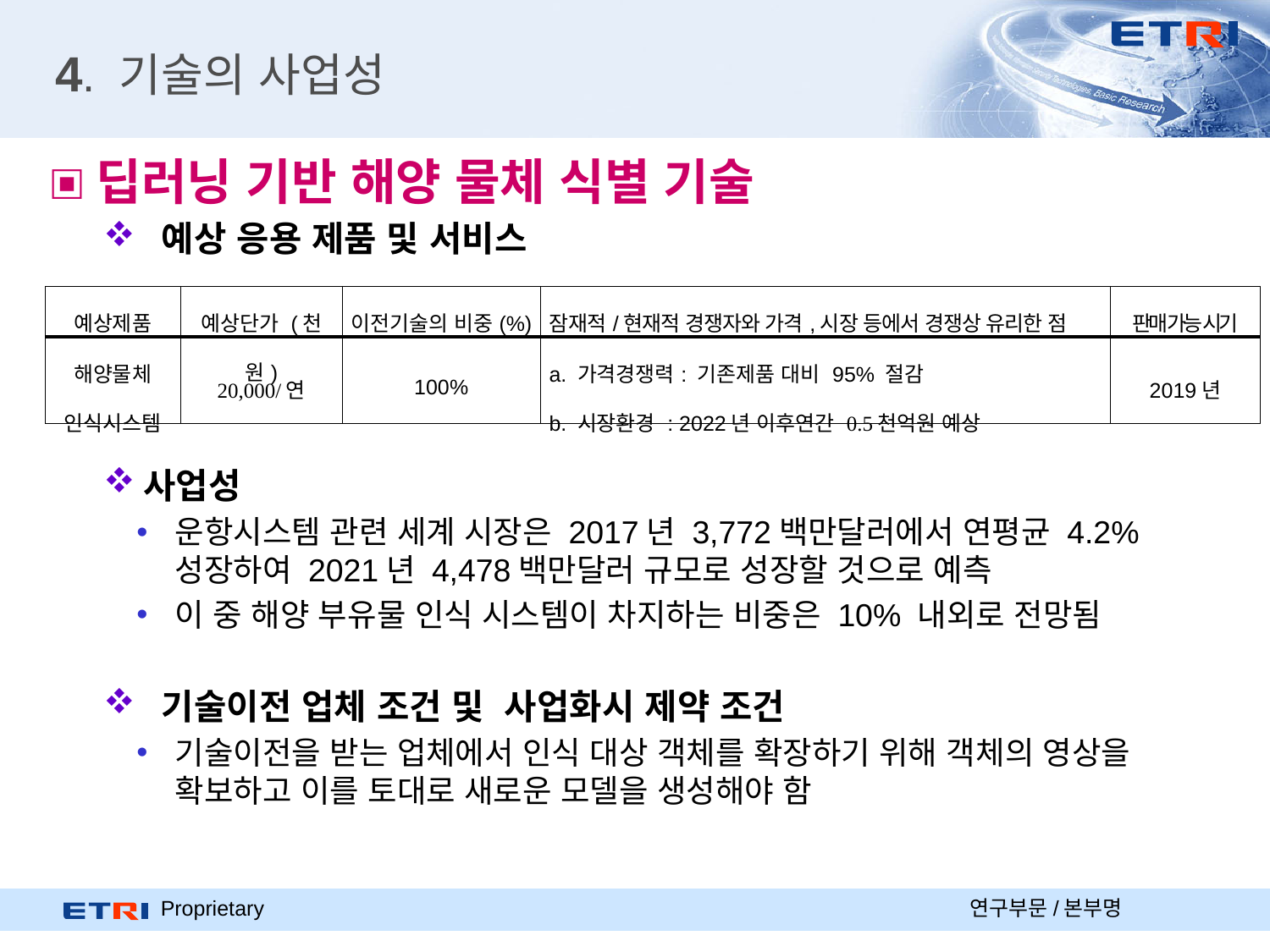

# 4. 기술의 사업성
딥러닝 기반 해양 물체 식별 기술
 예상 응용 제품 및 서비스

사업성
운항시스템 관련 세계 시장은 2017년 3,772백만달러에서 연평균 4.2% 성장하여 2021년 4,478백만달러 규모로 성장할 것으로 예측
이 중 해양 부유물 인식 시스템이 차지하는 비중은 10% 내외로 전망됨

 기술이전 업체 조건 및  사업화시 제약 조건
기술이전을 받는 업체에서 인식 대상 객체를 확장하기 위해 객체의 영상을 확보하고 이를 토대로 새로운 모델을 생성해야 함

| 예상제품 | 예상단가 (천원) | 이전기술의 비중(%) | 잠재적/현재적 경쟁자와 가격,시장 등에서 경쟁상 유리한 점 | 판매 가능 시기 |
| --- | --- | --- | --- | --- |
| 해양물체 인식시스템 | 20,000/연 | 100% | a. 가격경쟁력: 기존제품 대비 95% 절감 b. 시장환경 : 2022년 이후연간 0.5천억원 예상 | 2019년 |
연구부문/본부명
6